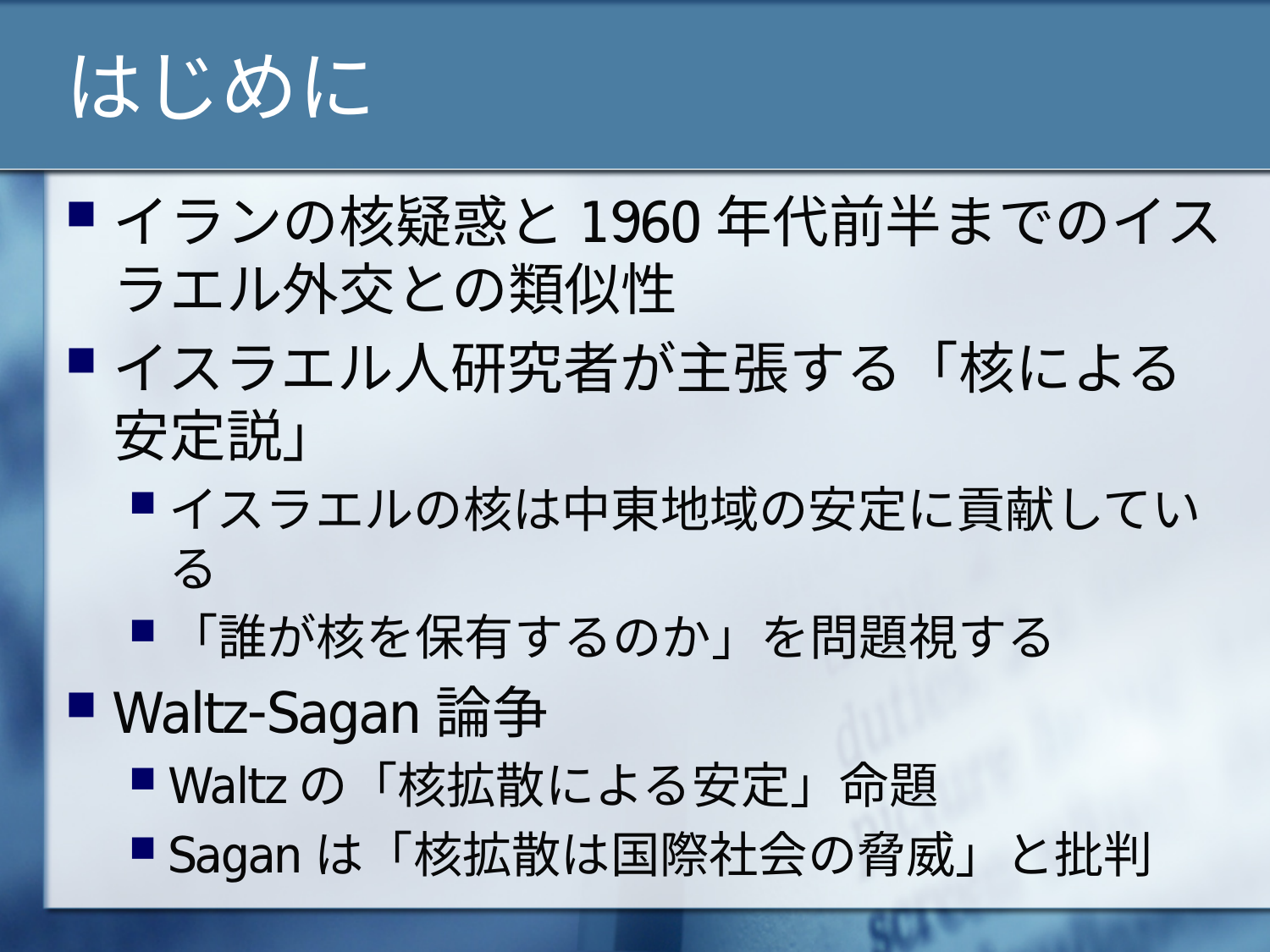

# はじめに
イランの核疑惑と1960年代前半までのイスラエル外交との類似性
イスラエル人研究者が主張する「核による安定説」
イスラエルの核は中東地域の安定に貢献している
「誰が核を保有するのか」を問題視する
Waltz-Sagan論争
Waltzの「核拡散による安定」命題
Saganは「核拡散は国際社会の脅威」と批判